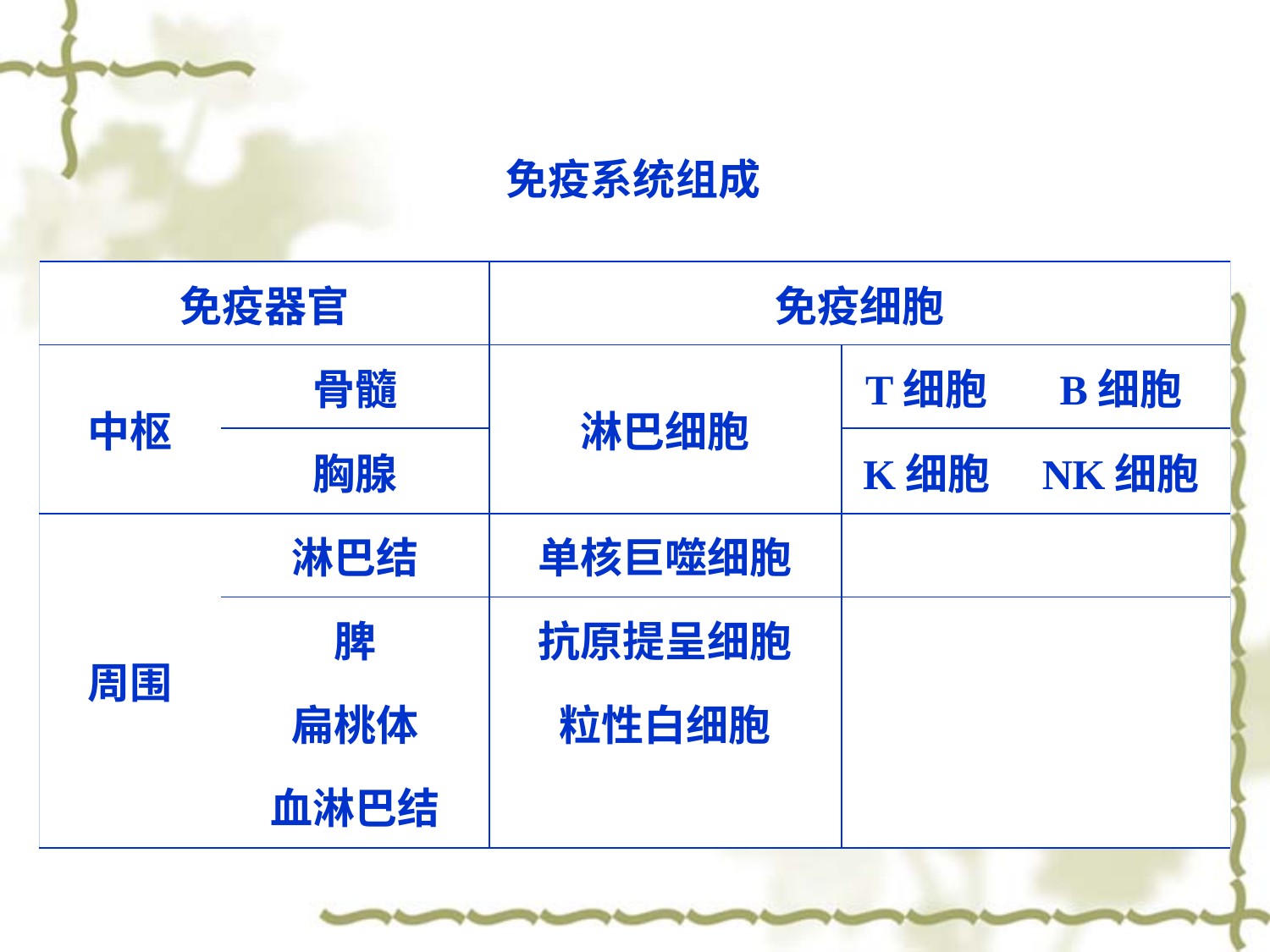

免疫系统组成
| 免疫器官 |  | 免疫细胞 |  |  |
| --- | --- | --- | --- | --- |
| 中枢 | 骨髓 | 淋巴细胞 | T细胞 | B细胞 |
|  | 胸腺 |  | K细胞 | NK细胞 |
| 周围 | 淋巴结 | 单核巨噬细胞 |  |  |
|  | 脾 | 抗原提呈细胞 |  |  |
|  | 扁桃体 | 粒性白细胞 |  |  |
|  | 血淋巴结 |  |  |  |